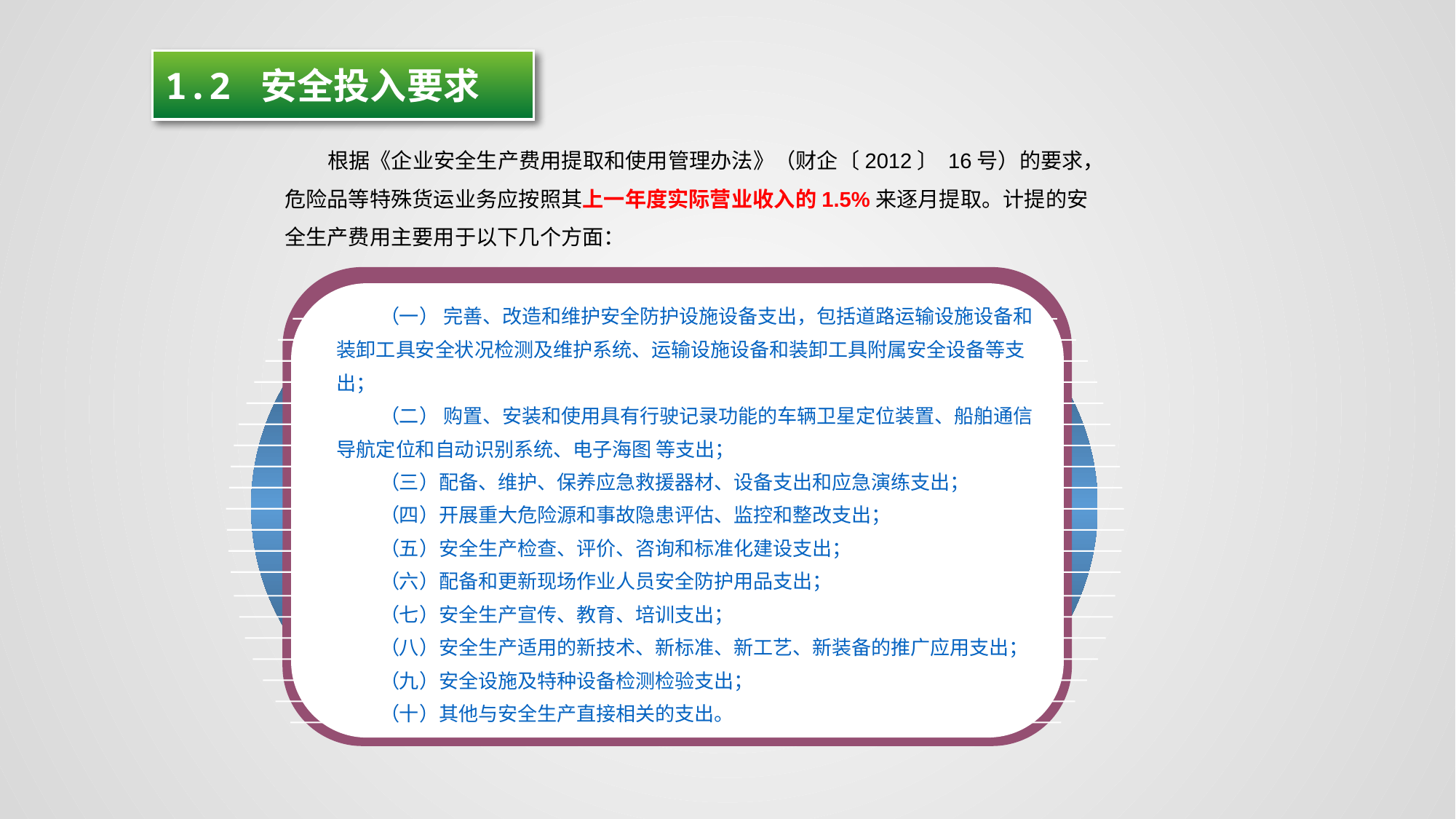

1.2 安全投入要求
根据《企业安全生产费用提取和使用管理办法》（财企〔2012〕 16号）的要求，危险品等特殊货运业务应按照其上一年度实际营业收入的1.5%来逐月提取。计提的安全生产费用主要用于以下几个方面：

（一） 完善、改造和维护安全防护设施设备支出，包括道路运输设施设备和装卸工具安全状况检测及维护系统、运输设施设备和装卸工具附属安全设备等支出；
（二） 购置、安装和使用具有行驶记录功能的车辆卫星定位装置、船舶通信导航定位和自动识别系统、电子海图 等支出；
（三）配备、维护、保养应急救援器材、设备支出和应急演练支出；
（四）开展重大危险源和事故隐患评估、监控和整改支出；
（五）安全生产检查、评价、咨询和标准化建设支出；
（六）配备和更新现场作业人员安全防护用品支出；
（七）安全生产宣传、教育、培训支出；
（八）安全生产适用的新技术、新标准、新工艺、新装备的推广应用支出；
（九）安全设施及特种设备检测检验支出；
（十）其他与安全生产直接相关的支出。